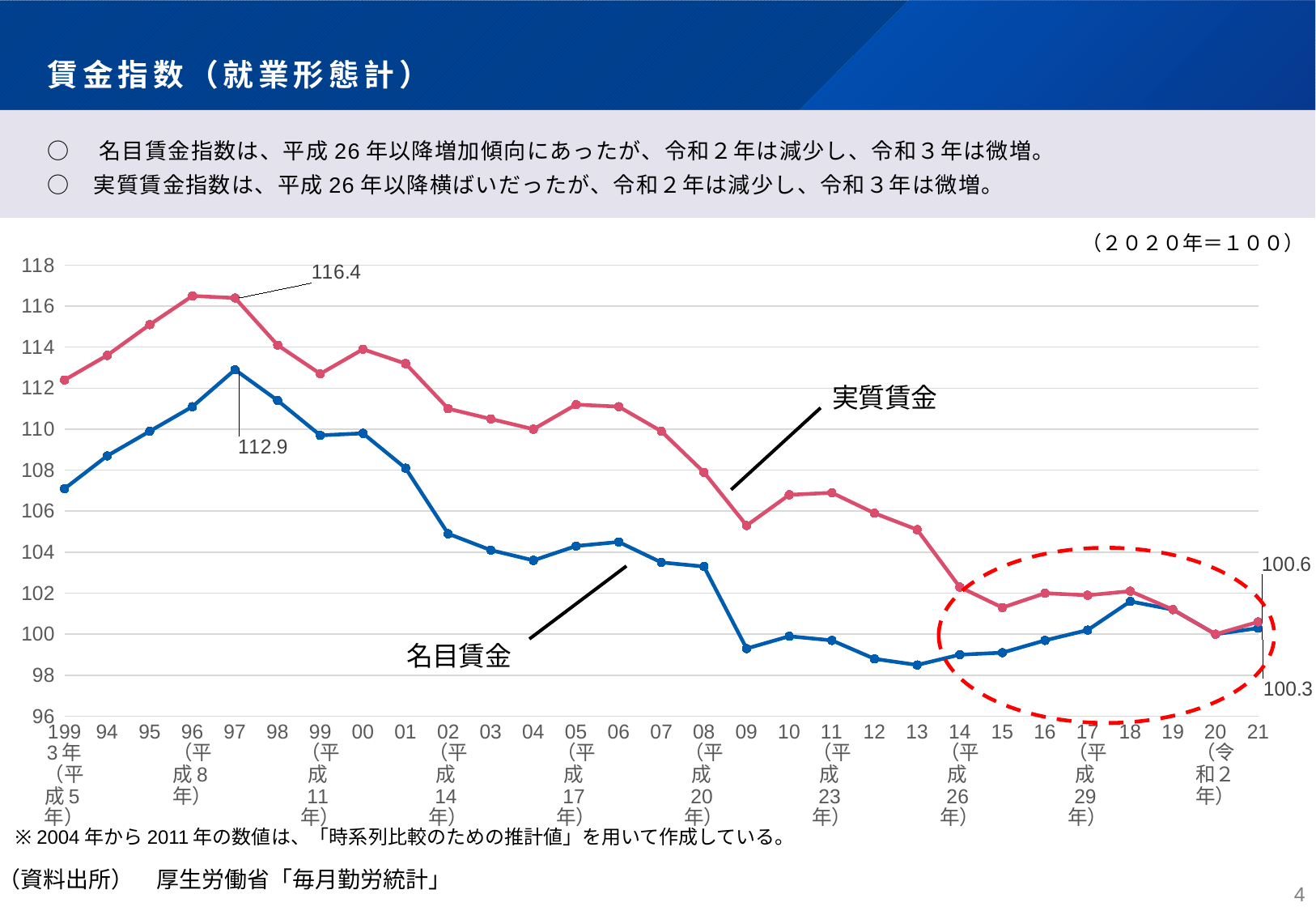

# 賃金指数（就業形態計）
○　名目賃金指数は、平成26年以降増加傾向にあったが、令和２年は減少し、令和３年は微増。
○　実質賃金指数は、平成26年以降横ばいだったが、令和２年は減少し、令和３年は微増。

### Chart

| Category | 名目 | 実質 |
|---|---|---|
| 1993年
（平成5年） | 107.1 | 112.4 |
| 94 | 108.7 | 113.6 |
| 95 | 109.9 | 115.1 |
| 96
（平成8年） | 111.1 | 116.5 |
| 97 | 112.9 | 116.4 |
| 98 | 111.4 | 114.1 |
| 99
（平成11年） | 109.7 | 112.7 |
| 00 | 109.8 | 113.9 |
| 01 | 108.1 | 113.2 |
| 02
（平成14年） | 104.9 | 111.0 |
| 03 | 104.1 | 110.5 |
| 04 | 103.6 | 110.0 |
| 05
（平成17年） | 104.3 | 111.2 |
| 06 | 104.5 | 111.1 |
| 07 | 103.5 | 109.9 |
| 08
（平成20年） | 103.3 | 107.9 |
| 09 | 99.3 | 105.3 |
| 10 | 99.9 | 106.8 |
| 11
（平成23年） | 99.7 | 106.9 |
| 12 | 98.8 | 105.9 |
| 13 | 98.5 | 105.1 |
| 14
（平成26年） | 99.0 | 102.3 |
| 15 | 99.1 | 101.3 |
| 16 | 99.7 | 102.0 |
| 17
（平成29年） | 100.2 | 101.9 |
| 18 | 101.6 | 102.1 |
| 19 | 101.2 | 101.2 |
| 20
（令和２年） | 100.0 | 100.0 |
| 21 | 100.3 | 100.6 |
（２０２０年＝１００）
※ 2004年から2011年の数値は、「時系列比較のための推計値」を用いて作成している。
（資料出所）　厚生労働省「毎月勤労統計」
4